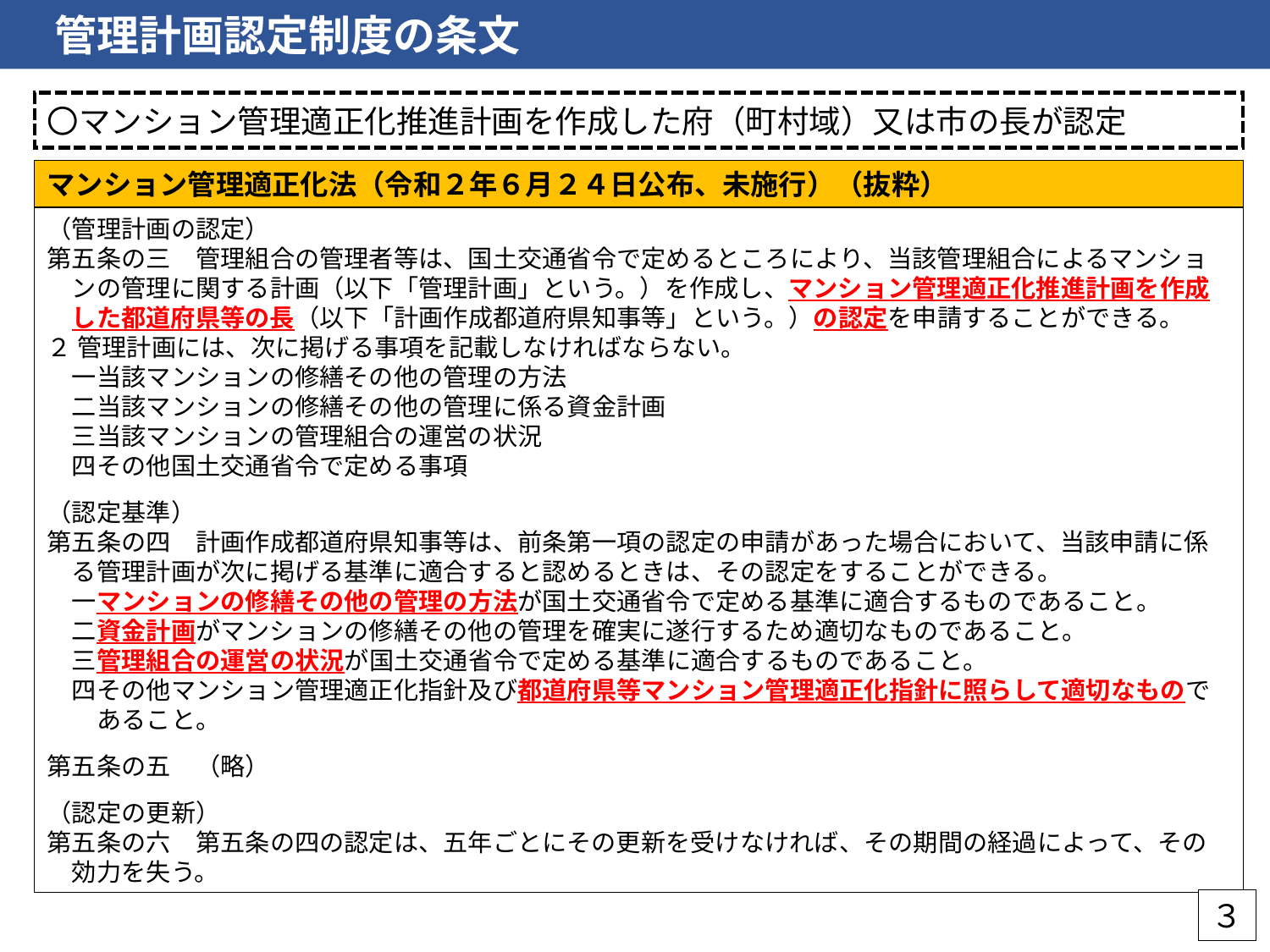

管理計画認定制度の条文
〇マンション管理適正化推進計画を作成した府（町村域）又は市の長が認定
マンション管理適正化法（令和２年６月２４日公布、未施行）（抜粋）
（管理計画の認定）
第五条の三　管理組合の管理者等は、国土交通省令で定めるところにより、当該管理組合によるマンショ
　ンの管理に関する計画（以下「管理計画」という。）を作成し、マンション管理適正化推進計画を作成
　した都道府県等の長（以下「計画作成都道府県知事等」という。）の認定を申請することができる。
２ 管理計画には、次に掲げる事項を記載しなければならない。
　一当該マンションの修繕その他の管理の方法
　二当該マンションの修繕その他の管理に係る資金計画
　三当該マンションの管理組合の運営の状況
　四その他国土交通省令で定める事項

（認定基準）
第五条の四　計画作成都道府県知事等は、前条第一項の認定の申請があった場合において、当該申請に係
　る管理計画が次に掲げる基準に適合すると認めるときは、その認定をすることができる。
　一マンションの修繕その他の管理の方法が国土交通省令で定める基準に適合するものであること。
　二資金計画がマンションの修繕その他の管理を確実に遂行するため適切なものであること。
　三管理組合の運営の状況が国土交通省令で定める基準に適合するものであること。
　四その他マンション管理適正化指針及び都道府県等マンション管理適正化指針に照らして適切なもので
　　あること。

第五条の五　（略）

（認定の更新）
第五条の六　第五条の四の認定は、五年ごとにその更新を受けなければ、その期間の経過によって、その
　効力を失う。
３